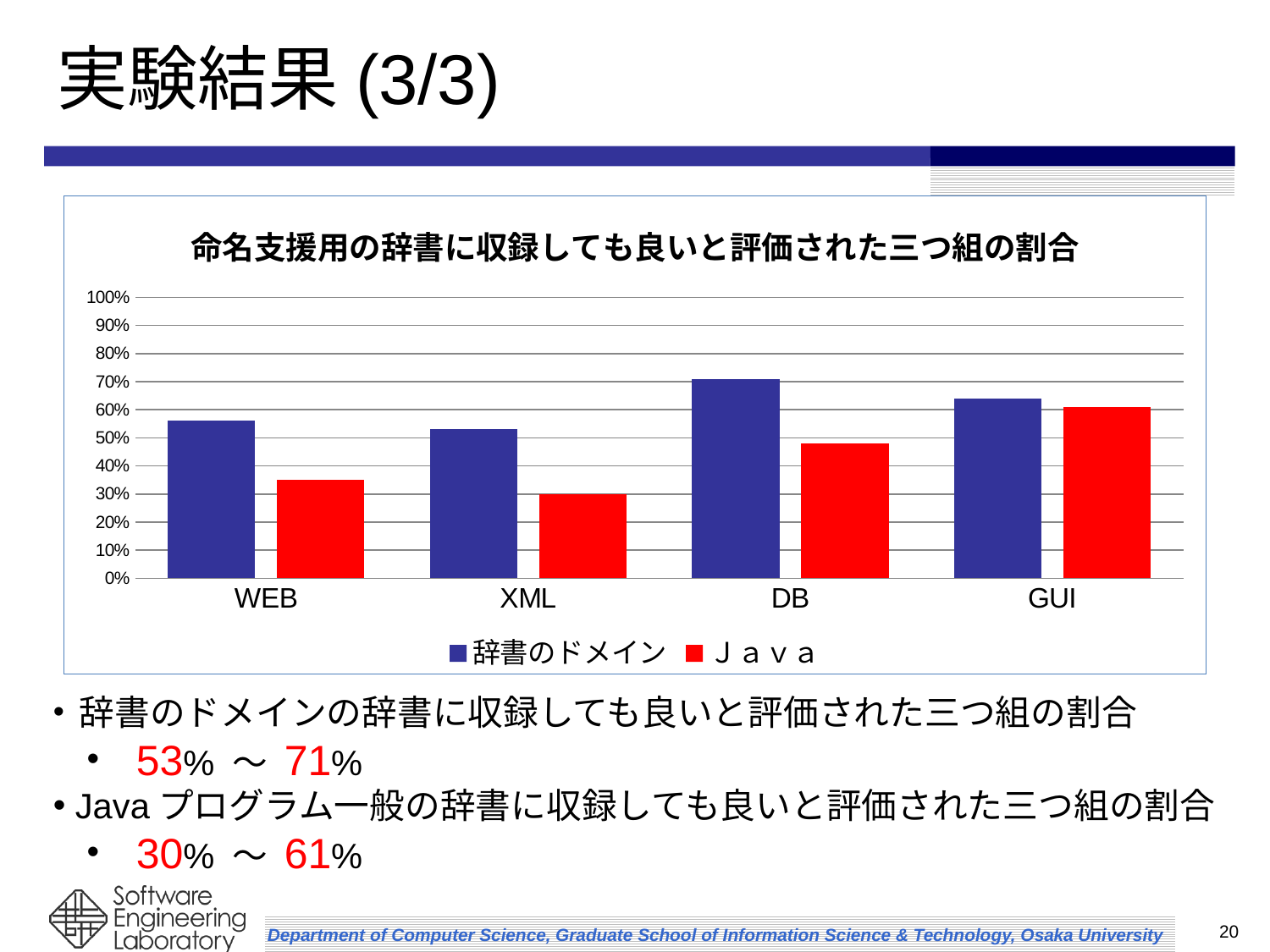

# 実験結果(3/3)

### Chart: 命名支援用の辞書に収録しても良いと評価された三つ組の割合

| Category | 辞書のドメイン | Ｊａｖａ |
|---|---|---|
| WEB | 0.56 | 0.3500000000000003 |
| XML | 0.53 | 0.3000000000000003 |
| DB | 0.7100000000000006 | 0.4800000000000003 |
| GUI | 0.640000000000003 | 0.6100000000000007 |
 辞書のドメインの辞書に収録しても良いと評価された三つ組の割合
  53% ～ 71%
 Javaプログラム一般の辞書に収録しても良いと評価された三つ組の割合
  30% ～ 61%
20